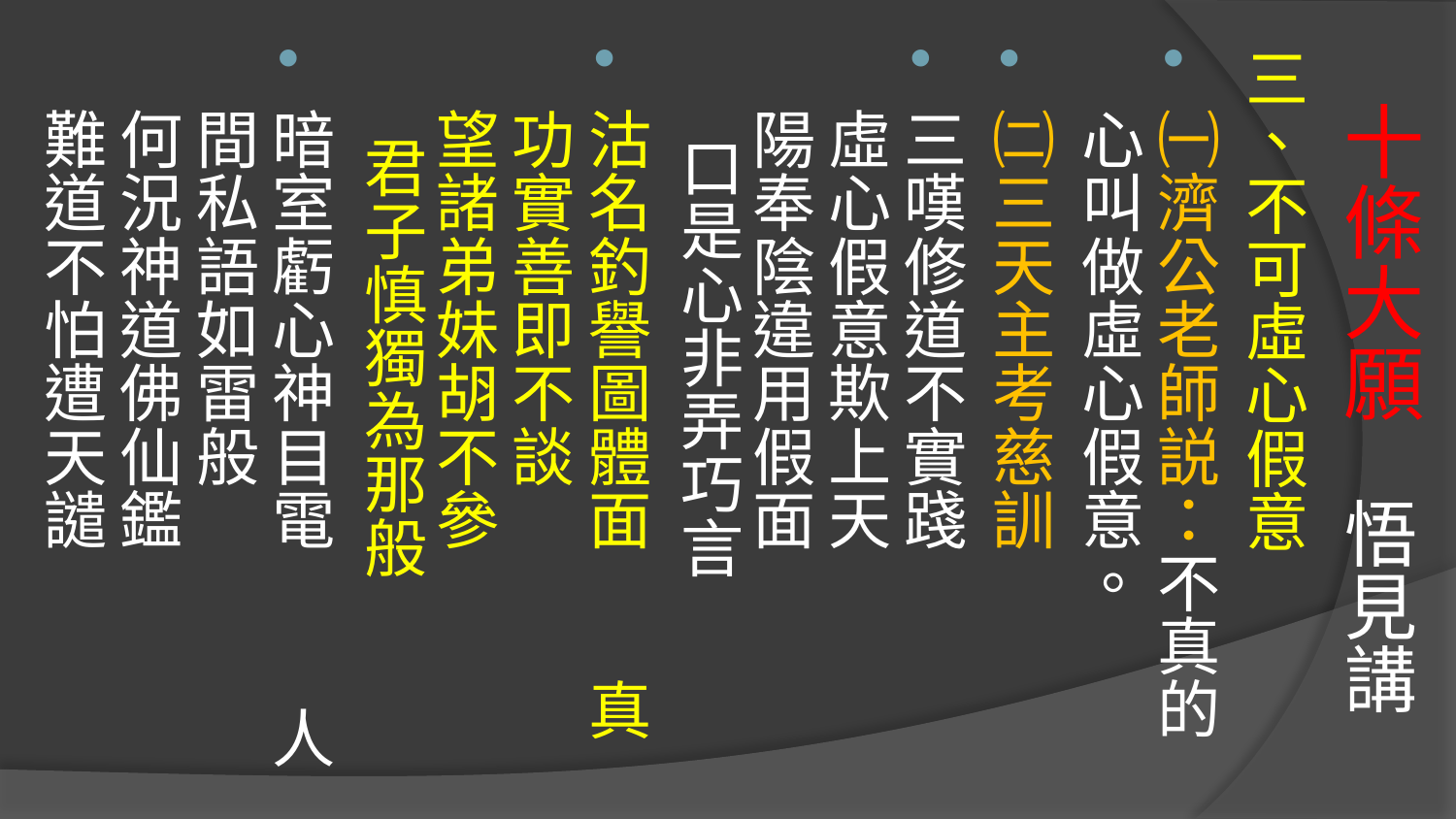

# 十條大願    悟見講
三、不可虛心假意
㈠濟公老師説：不真的心叫做虛心假意。
㈡三天主考慈訓
三嘆修道不實踐               虛心假意欺上天
陽奉陰違用假面                   口是心非弄巧言
沽名釣譽圖體面         真功實善即不談
望諸弟妹胡不參                   君子慎獨為那般
暗室虧心神目電           人間私語如雷般 
何況神道佛仙鑑                 難道不怕遭天譴